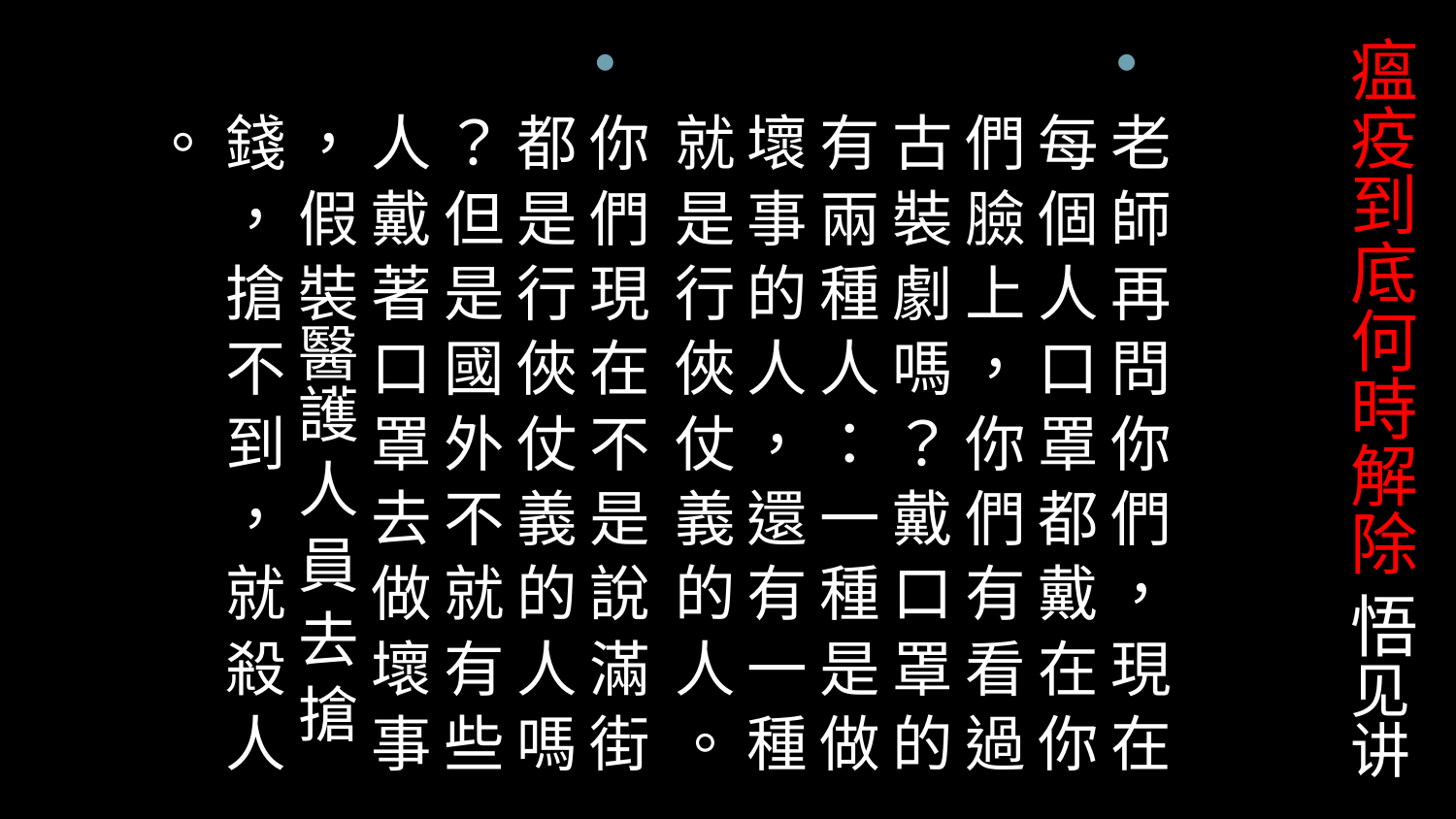

# 瘟疫到底何時解除 悟见讲
老 師 再 問 你 們 ， 現 在 每 個 人 口 罩 都 戴 在 你 們 臉 上 ， 你 們 有 看 過 古 裝 劇 嗎 ？ 戴 口 罩 的 有 兩 種 人 ： 一 種 是 做 壞 事 的 人 ， 還 有 一 種 就 是 行 俠 仗 義 的 人 。
你 們 現 在 不 是 說 滿 街 都 是 行 俠 仗 義 的 人 嗎 ？ 但 是 國 外 不 就 有 些 人 戴 著 口 罩 去 做 壞 事 ， 假 裝醫護 人 員 去 搶 錢 ， 搶 不 到 ， 就 殺 人 。